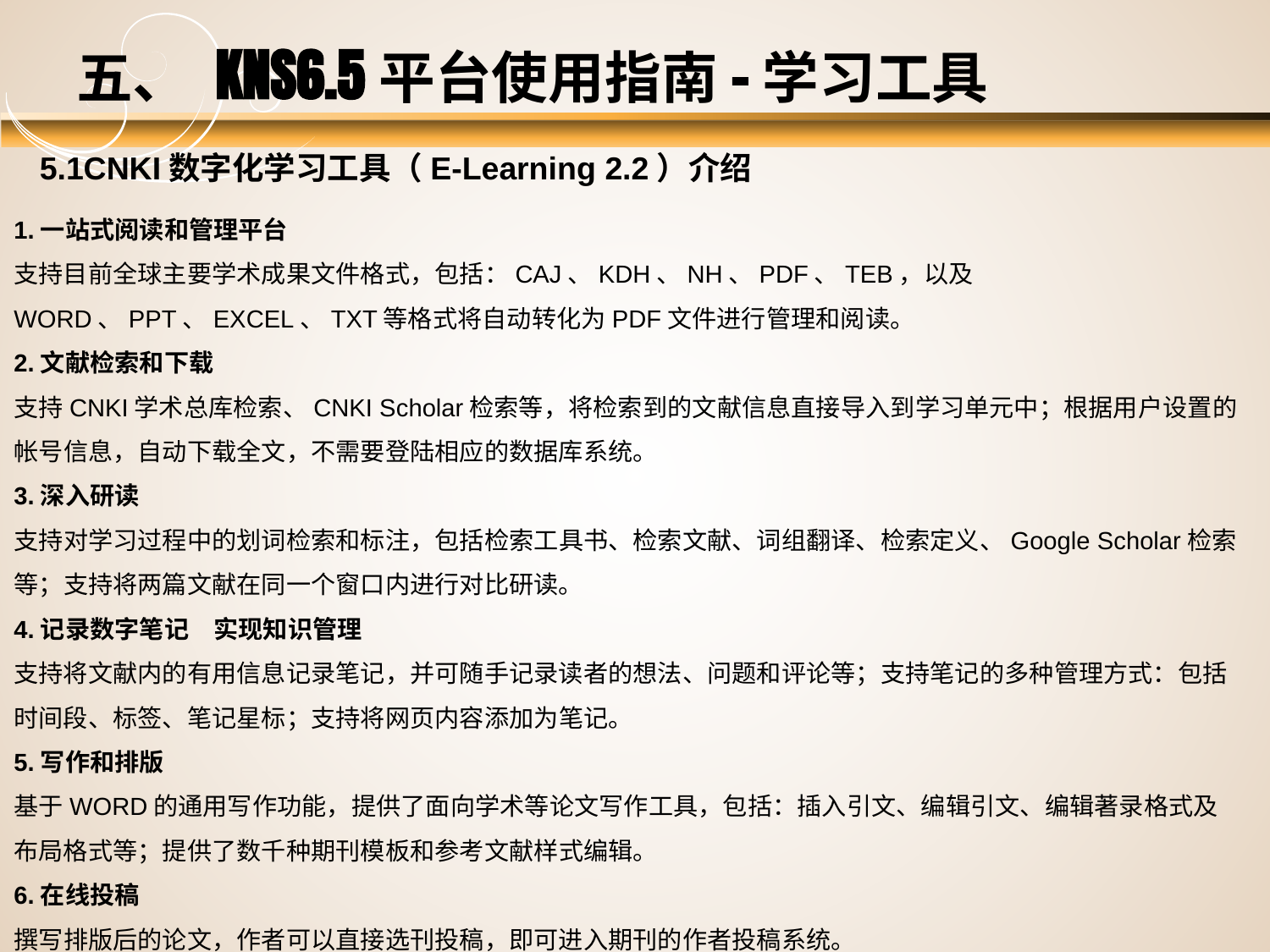

# 五、 KNS6.5平台使用指南-学习工具
5.1CNKI数字化学习工具（E-Learning 2.2）介绍
1.一站式阅读和管理平台
支持目前全球主要学术成果文件格式，包括：CAJ、KDH、NH、PDF、TEB，以及WORD、PPT、EXCEL、TXT等格式将自动转化为PDF文件进行管理和阅读。
2.文献检索和下载
支持CNKI学术总库检索、CNKI Scholar检索等，将检索到的文献信息直接导入到学习单元中；根据用户设置的帐号信息，自动下载全文，不需要登陆相应的数据库系统。
3.深入研读
支持对学习过程中的划词检索和标注，包括检索工具书、检索文献、词组翻译、检索定义、Google Scholar检索等；支持将两篇文献在同一个窗口内进行对比研读。
4.记录数字笔记　实现知识管理
支持将文献内的有用信息记录笔记，并可随手记录读者的想法、问题和评论等；支持笔记的多种管理方式：包括时间段、标签、笔记星标；支持将网页内容添加为笔记。
5.写作和排版
基于WORD的通用写作功能，提供了面向学术等论文写作工具，包括：插入引文、编辑引文、编辑著录格式及布局格式等；提供了数千种期刊模板和参考文献样式编辑。
6.在线投稿
撰写排版后的论文，作者可以直接选刊投稿，即可进入期刊的作者投稿系统。